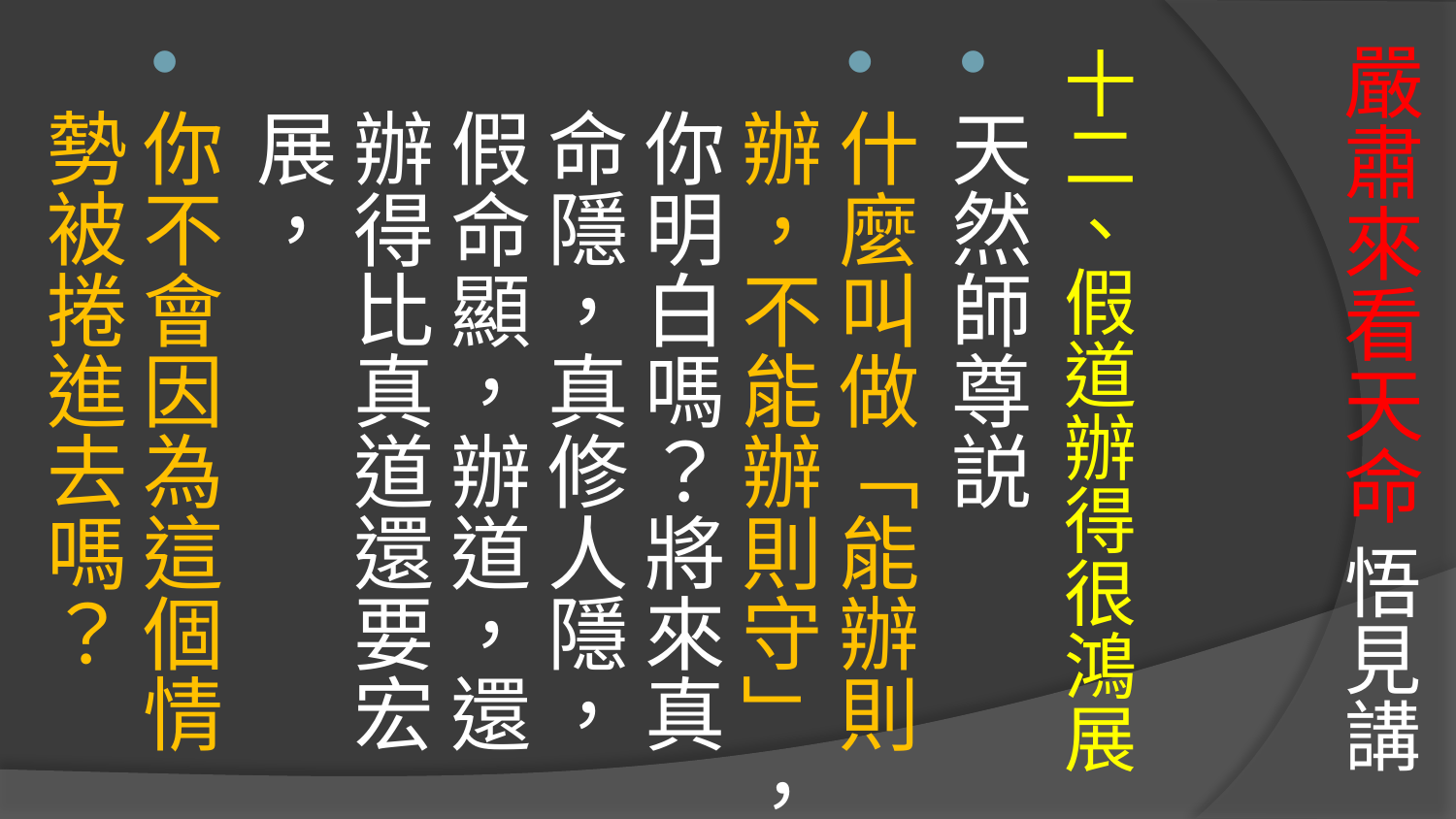

# 嚴肅來看天命 悟見講
十二、假道辦得很鴻展
天然師尊説
什麼叫做「能辦則辦，不能辦則守」，你明白嗎？將來真命隱，真修人隱，假命顯，辦道，還辦得比真道還要宏展，
你不會因為這個情勢被捲進去嗎？